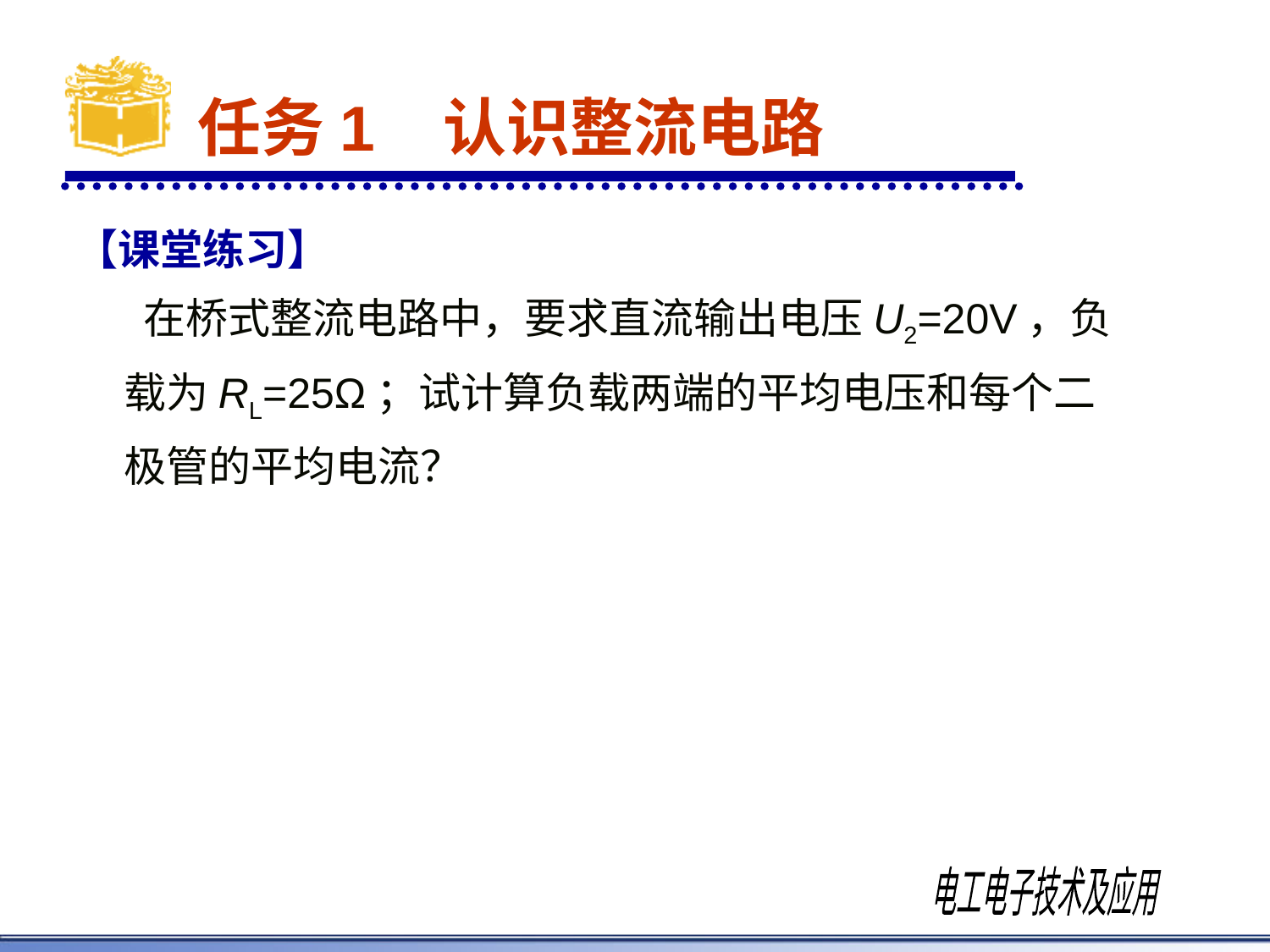

任务1   认识整流电路
【课堂练习】
      在桥式整流电路中，要求直流输出电压U2=20V，负载为RL=25Ω；试计算负载两端的平均电压和每个二极管的平均电流？